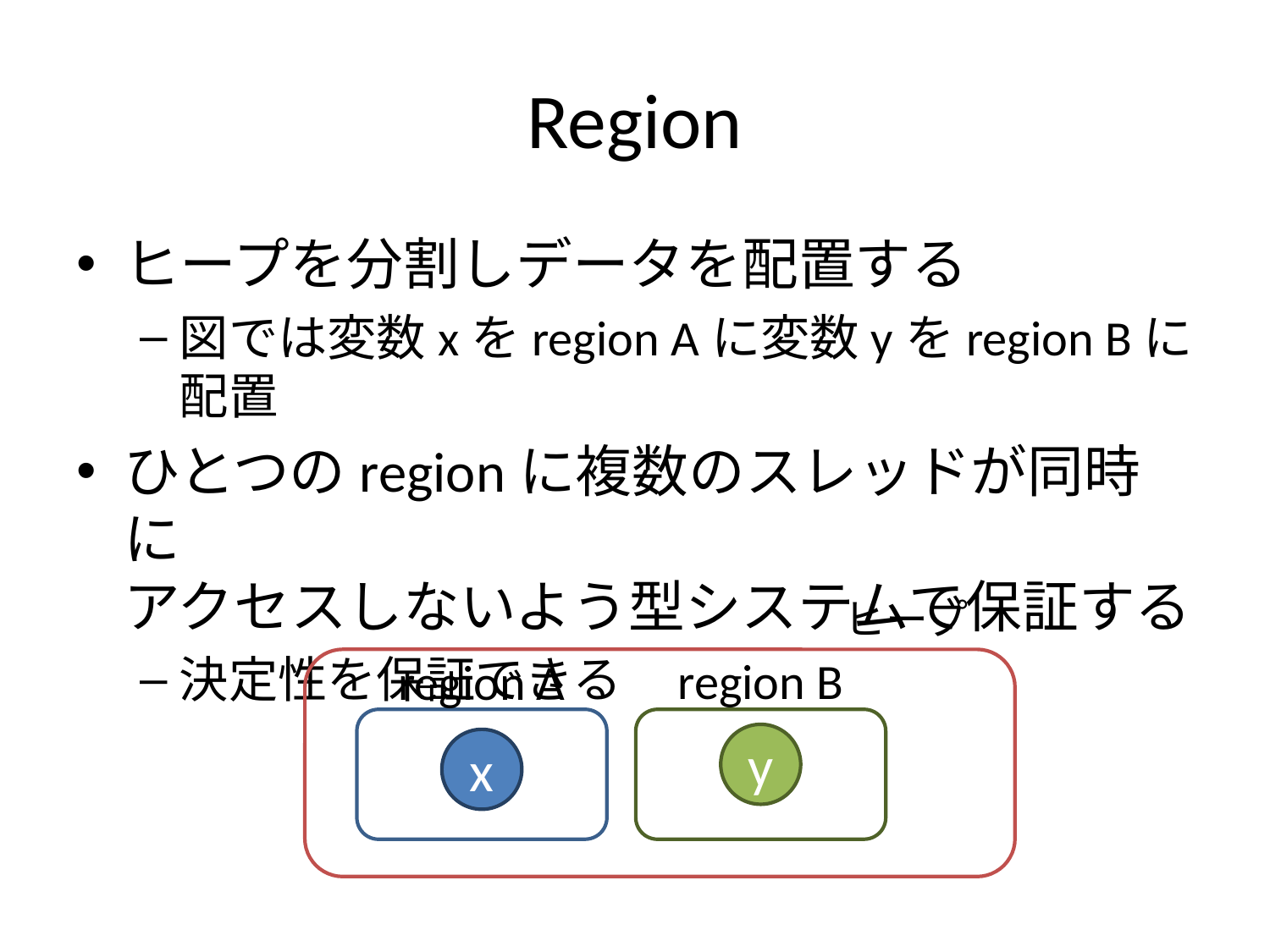

# Region
ヒープを分割しデータを配置する
図では変数xをregion Aに変数yをregion Bに配置
ひとつのregionに複数のスレッドが同時に
アクセスしないよう型システムで保証する
決定性を保証できる
ヒープ

region A
region B

y
x